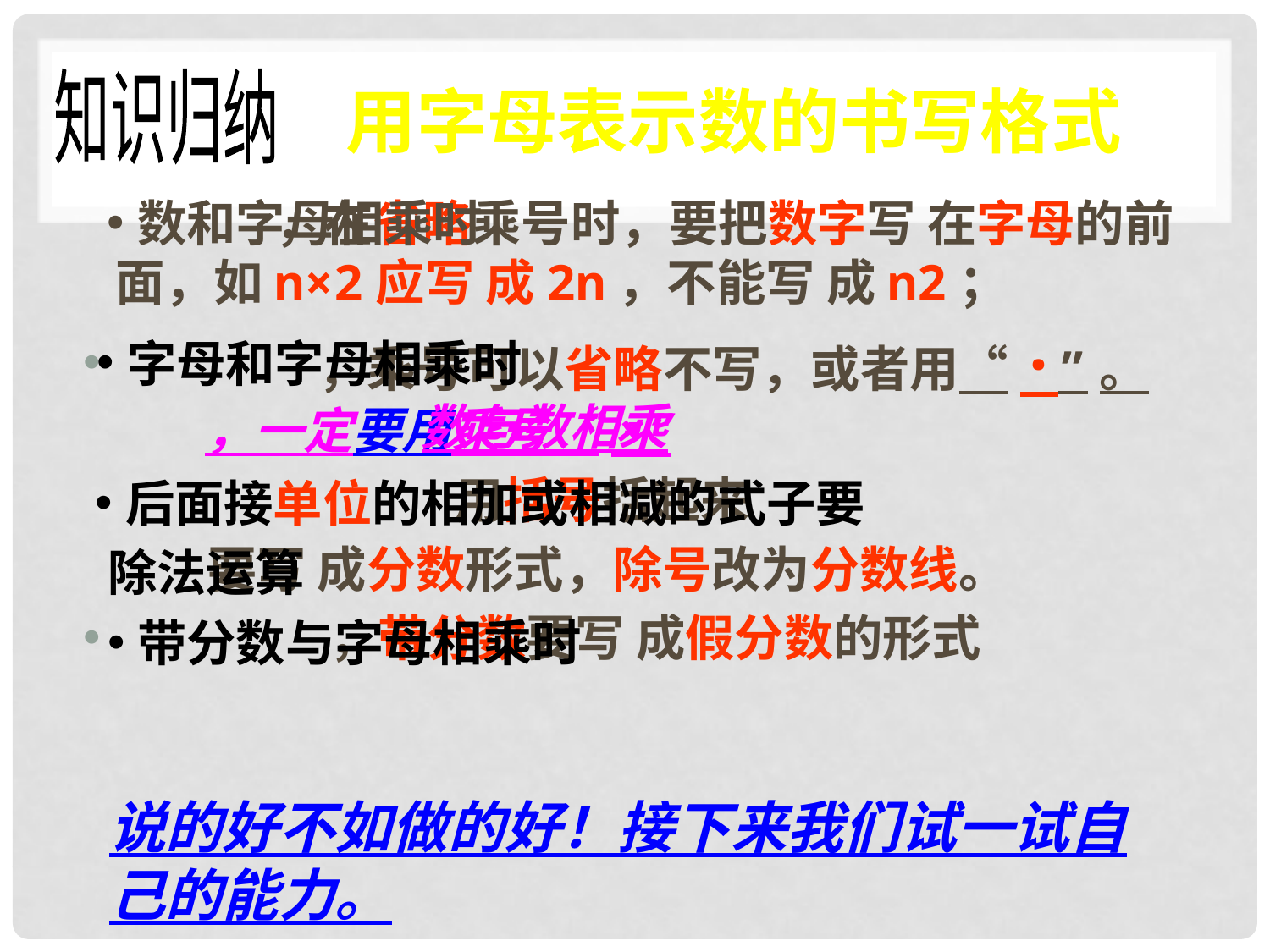

知识归纳
用字母表示数的书写格式
                ，在省略乘号时，要把数字写 在字母的前面，如n×2应写 成2n，不能写 成n2；
                 ，乘号可以省略不写，或者用“·”。              ，一定要用乘号“×”
                                用括号括起来
          要写 成分数形式，除号改为分数线。
                  ，带分数要写 成假分数的形式
数和字母相乘时
字母和字母相乘时
数与数相乘
后面接单位的相加或相减的式子要
除法运算
带分数与字母相乘时
说的好不如做的好！接下来我们试一试自己的能力。